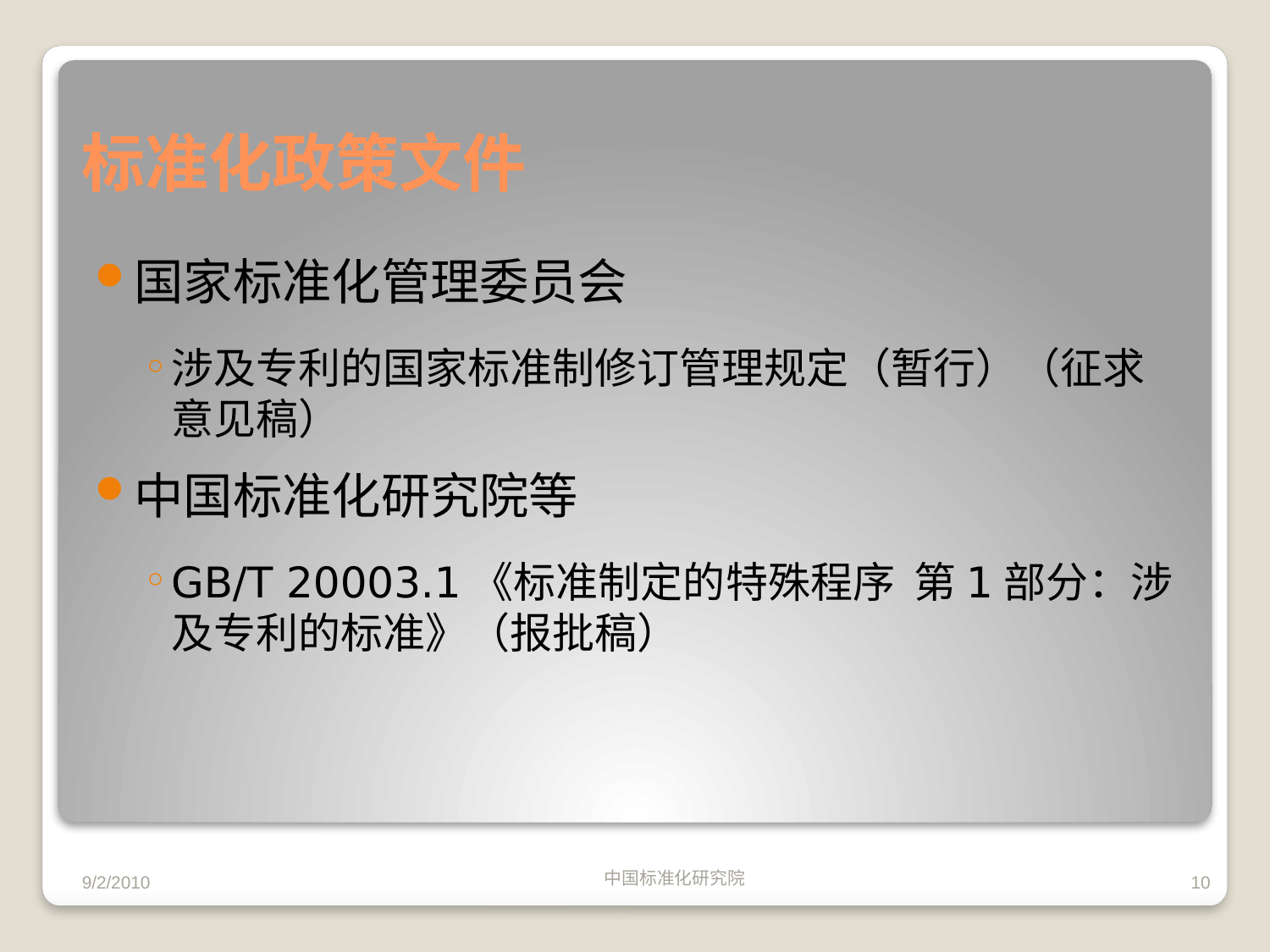

# 标准化政策文件
国家标准化管理委员会
涉及专利的国家标准制修订管理规定（暂行）（征求意见稿）
中国标准化研究院等
GB/T 20003.1《标准制定的特殊程序  第1部分：涉及专利的标准》（报批稿）

9/2/2010
中国标准化研究院
10